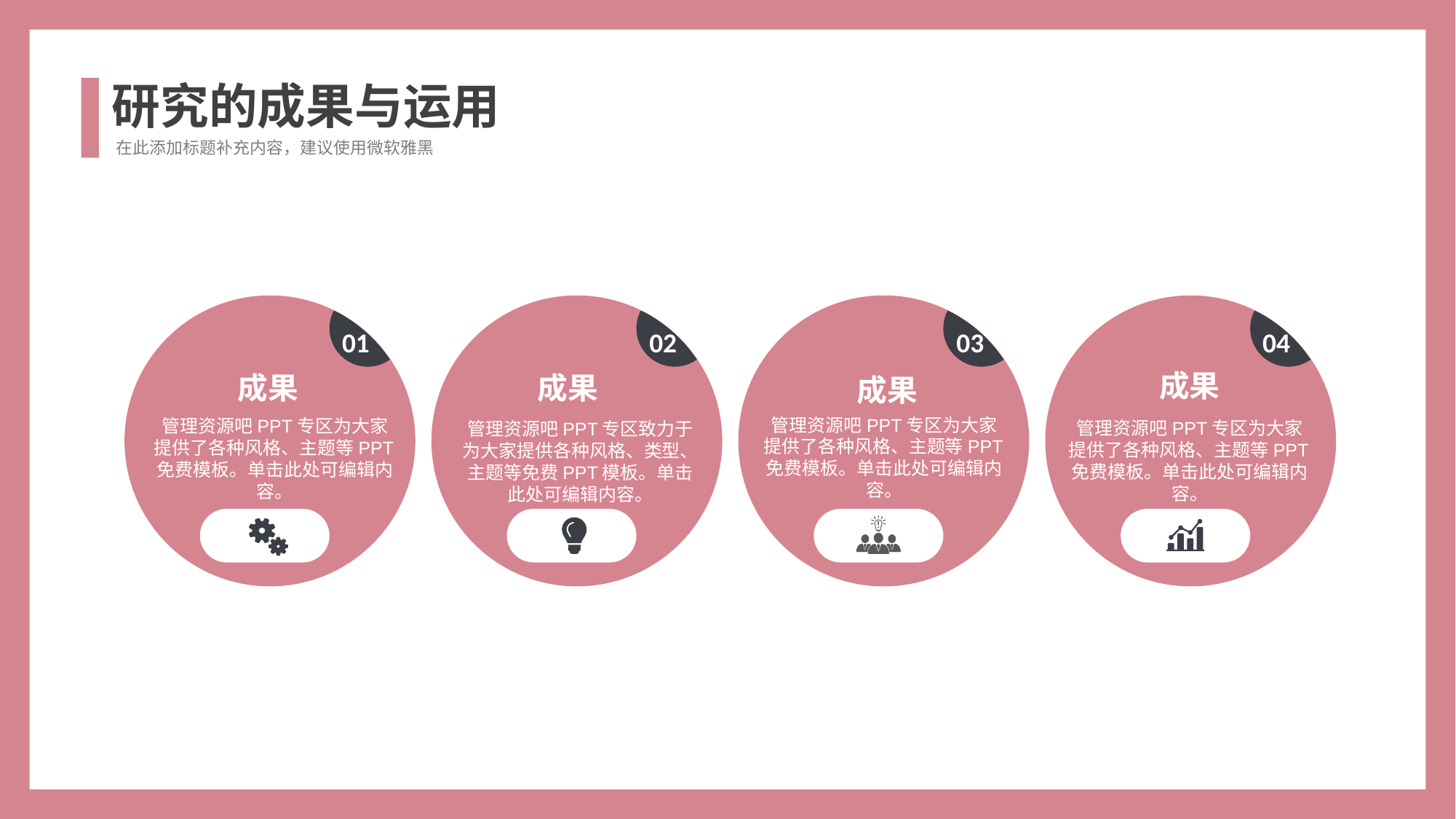

研究的成果与运用

在此添加标题补充内容，建议使用微软雅黑

01
02
03
04
成果
成果
成果
成果
管理资源吧PPT专区为大家提供了各种风格、主题等PPT免费模板。单击此处可编辑内容。
管理资源吧PPT专区为大家提供了各种风格、主题等PPT免费模板。单击此处可编辑内容。
管理资源吧PPT专区为大家提供了各种风格、主题等PPT免费模板。单击此处可编辑内容。
管理资源吧PPT专区致力于为大家提供各种风格、类型、主题等免费PPT模板。单击此处可编辑内容。